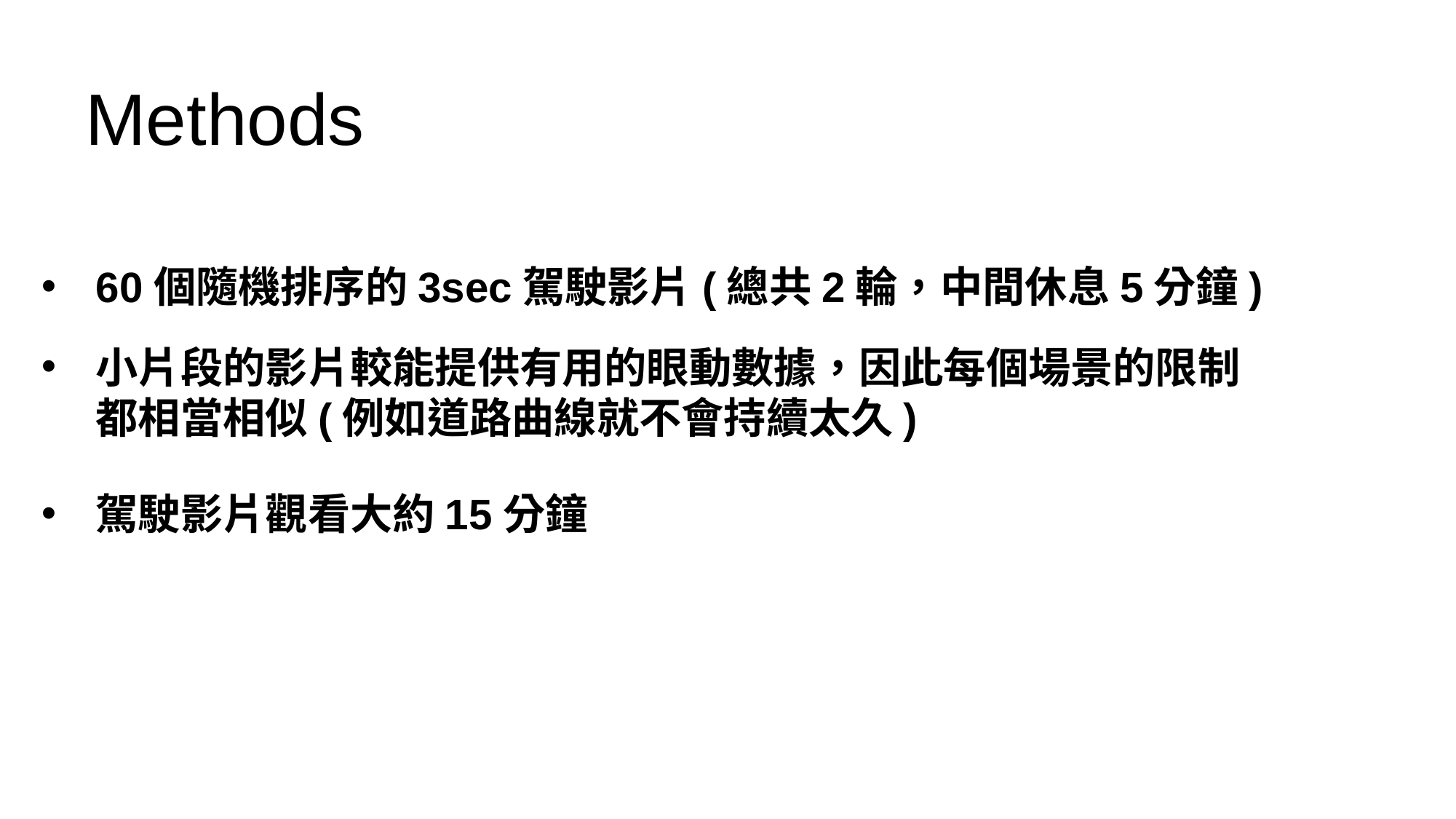

Methods
60個隨機排序的3sec駕駛影片(總共2輪，中間休息5分鐘)
小片段的影片較能提供有用的眼動數據，因此每個場景的限制都相當相似(例如道路曲線就不會持續太久)
駕駛影片觀看大約15分鐘